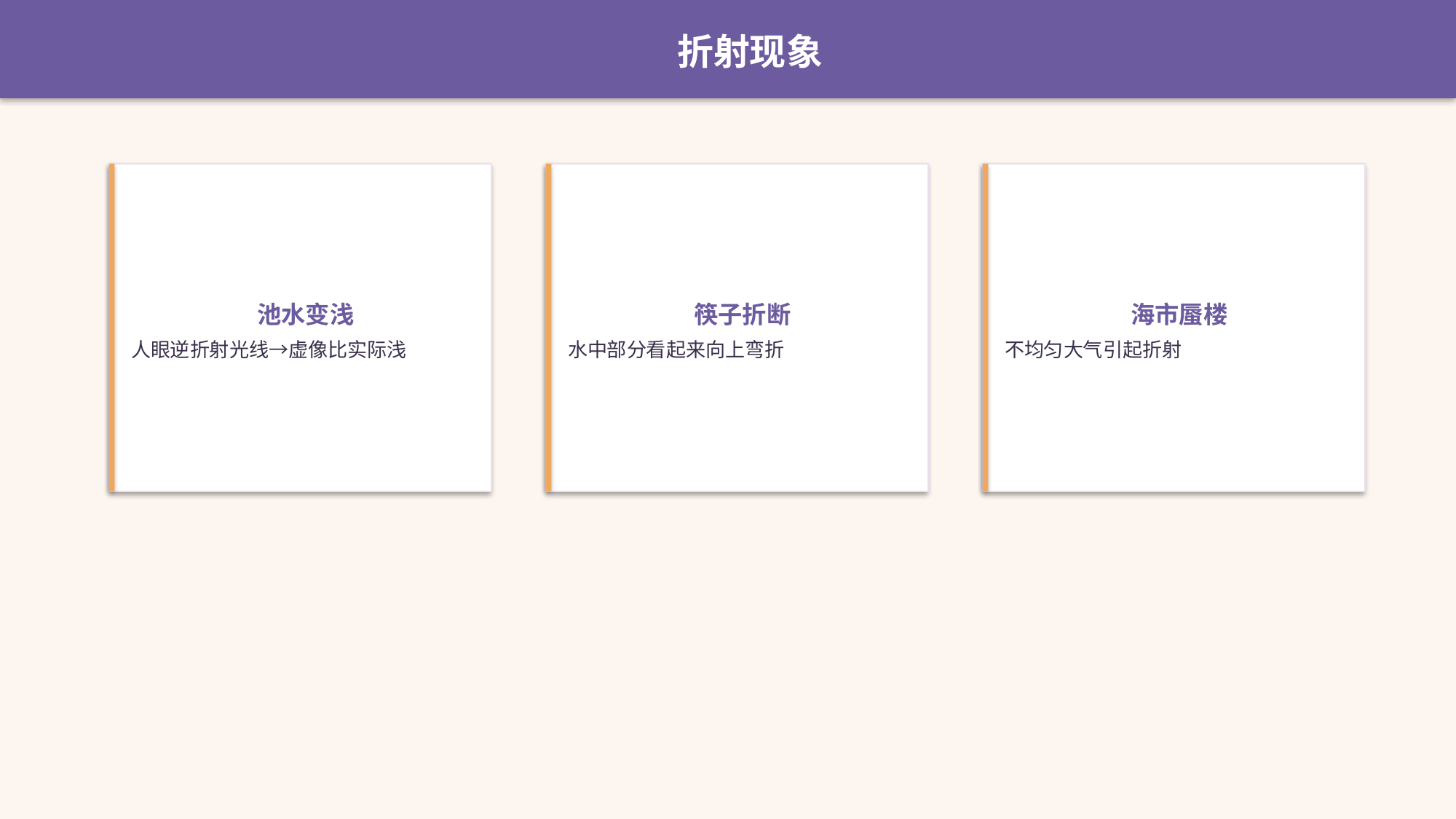

折射现象
池水变浅
人眼逆折射光线→虚像比实际浅

筷子折断
水中部分看起来向上弯折

海市蜃楼
不均匀大气引起折射